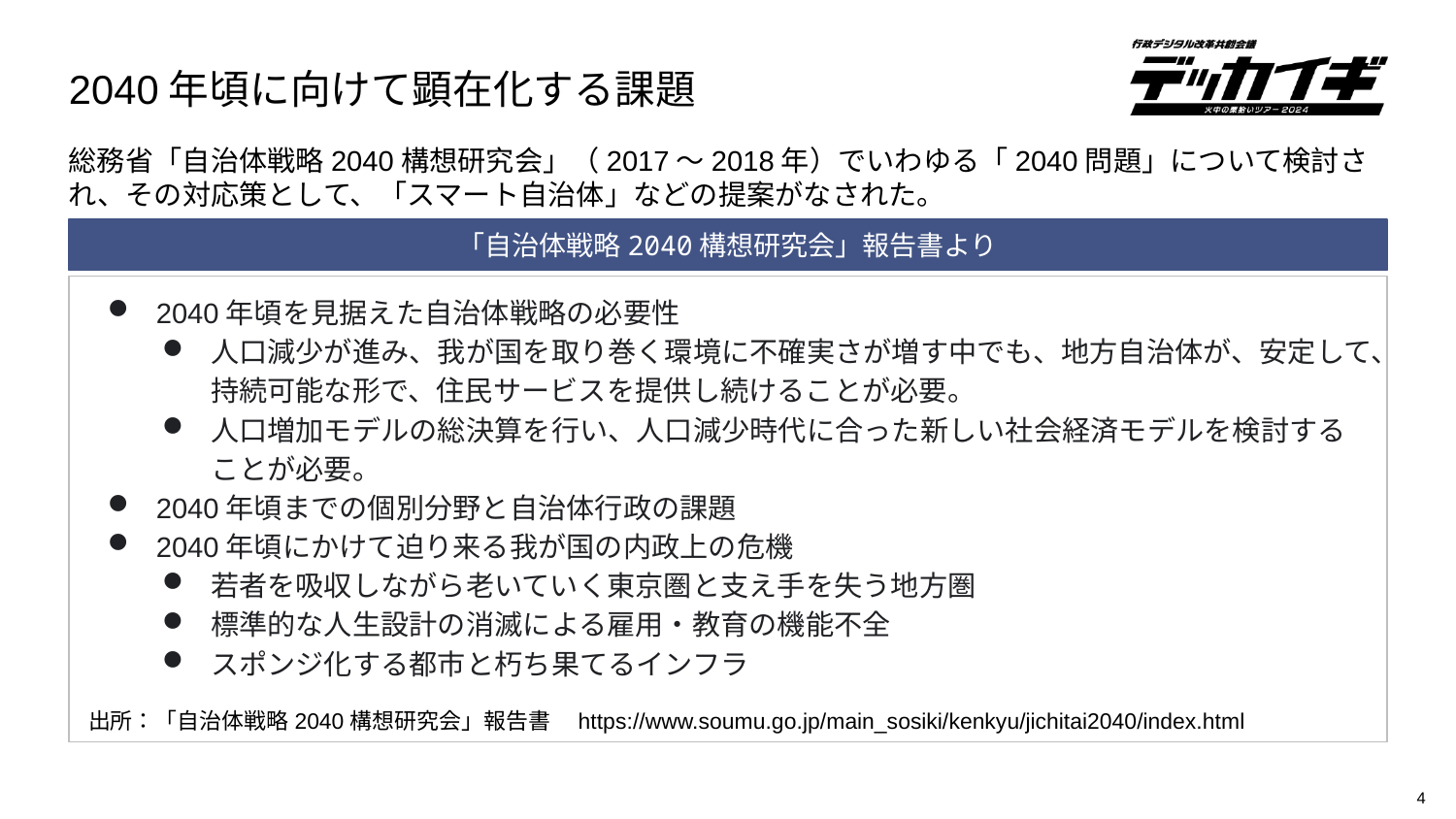

# 2040年頃に向けて顕在化する課題
総務省「自治体戦略2040構想研究会」（2017〜2018年）でいわゆる「2040問題」について検討され、その対応策として、「スマート自治体」などの提案がなされた。
「自治体戦略2040構想研究会」報告書より
2040年頃を見据えた自治体戦略の必要性
人口減少が進み、我が国を取り巻く環境に不確実さが増す中でも、地方自治体が、安定して、持続可能な形で、住民サービスを提供し続けることが必要。
人口増加モデルの総決算を行い、人口減少時代に合った新しい社会経済モデルを検討することが必要。
2040年頃までの個別分野と自治体行政の課題
2040年頃にかけて迫り来る我が国の内政上の危機
若者を吸収しながら老いていく東京圏と支え手を失う地方圏
標準的な人生設計の消滅による雇用・教育の機能不全
スポンジ化する都市と朽ち果てるインフラ

出所：「自治体戦略2040構想研究会」報告書　https://www.soumu.go.jp/main_sosiki/kenkyu/jichitai2040/index.html
4